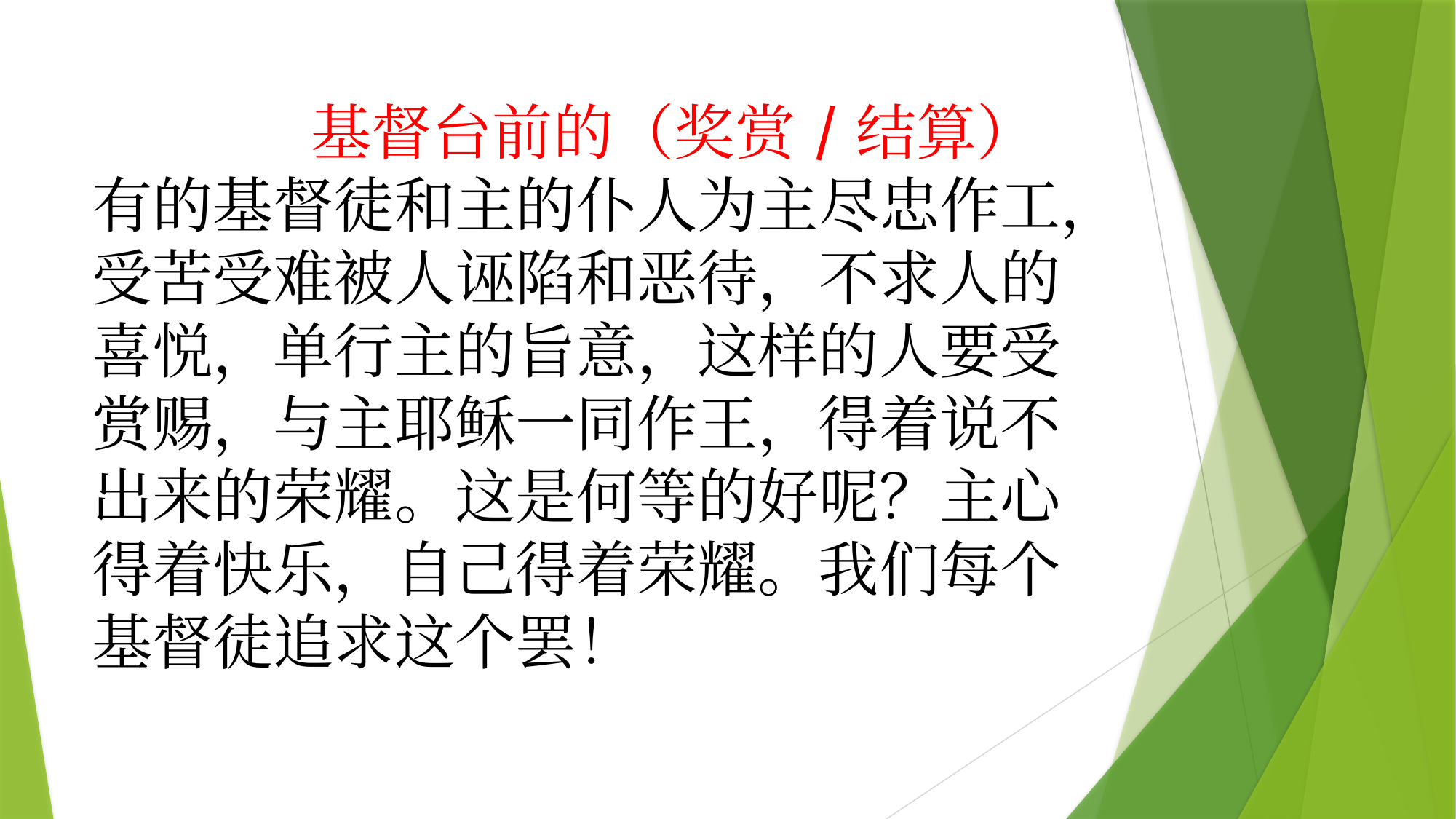

# 基督台前的（奖赏/结算） 有的基督徒和主的仆人为主尽忠作工，受苦受难被人诬陷和恶待，不求人的喜悦，单行主的旨意，这样的人要受赏赐，与主耶稣一同作王，得着说不出来的荣耀。这是何等的好呢？主心得着快乐，自己得着荣耀。我们每个基督徒追求这个罢！